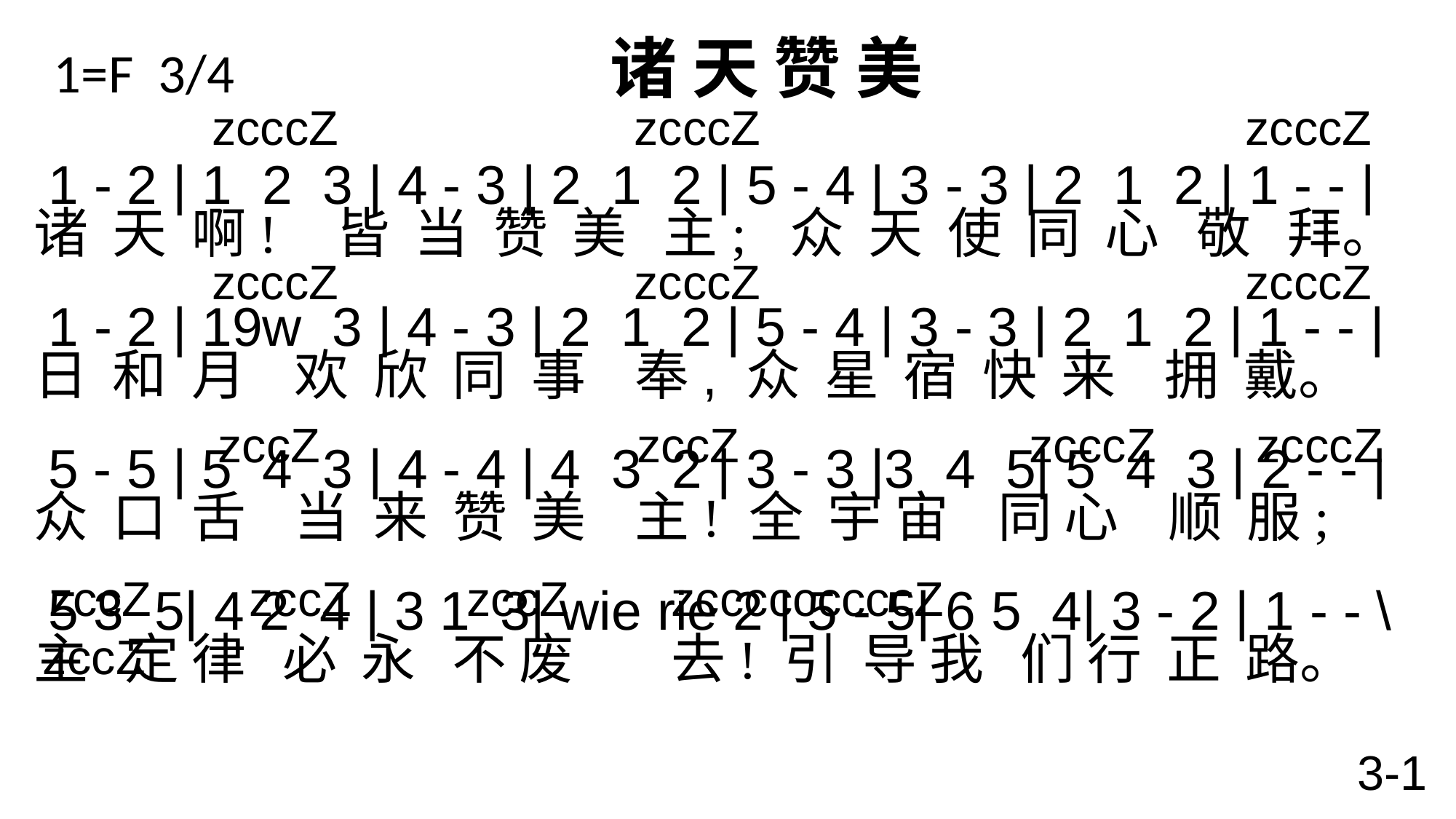

# 1=F  3/4                        诸 天 赞 美
 zcccZ                      zcccZ                                    zcccZ
 1 - 2 | 1  2  3 | 4 - 3 | 2  1  2 | 5 - 4 | 3 - 3 | 2  1  2 | 1 - - |
诸  天  啊!   皆  当  赞  美   主;  众  天  使  同  心   敬   拜。
 1 - 2 | 19w  3 | 4 - 3 | 2  1  2 | 5 - 4 | 3 - 3 | 2  1  2 | 1 - - |
日  和  月    欢  欣  同  事    奉, 众  星  宿  快  来    拥  戴。
5 - 5 | 5  4  3 | 4 - 4 | 4  3  2 | 3 - 3 |3  4  5| 5  4  3 | 2 - - |
众  口  舌    当  来  赞  美    主! 全  宇 宙    同 心    顺  服;
5 3  5| 4 2  4 | 3 1  3| wie rie 2 | 5 - 5| 6 5  4| 3 - 2 | 1 - - \
主   定 律   必  永   不 废        去! 引  导 我   们 行  正  路。
 zcccZ                      zcccZ                                    zcccZ
  zccZ                        zccZ                      zcccZ         zcccZ
 zccZ        zccZ         zccZ        zcccccccccZ                    zccZ
3-1